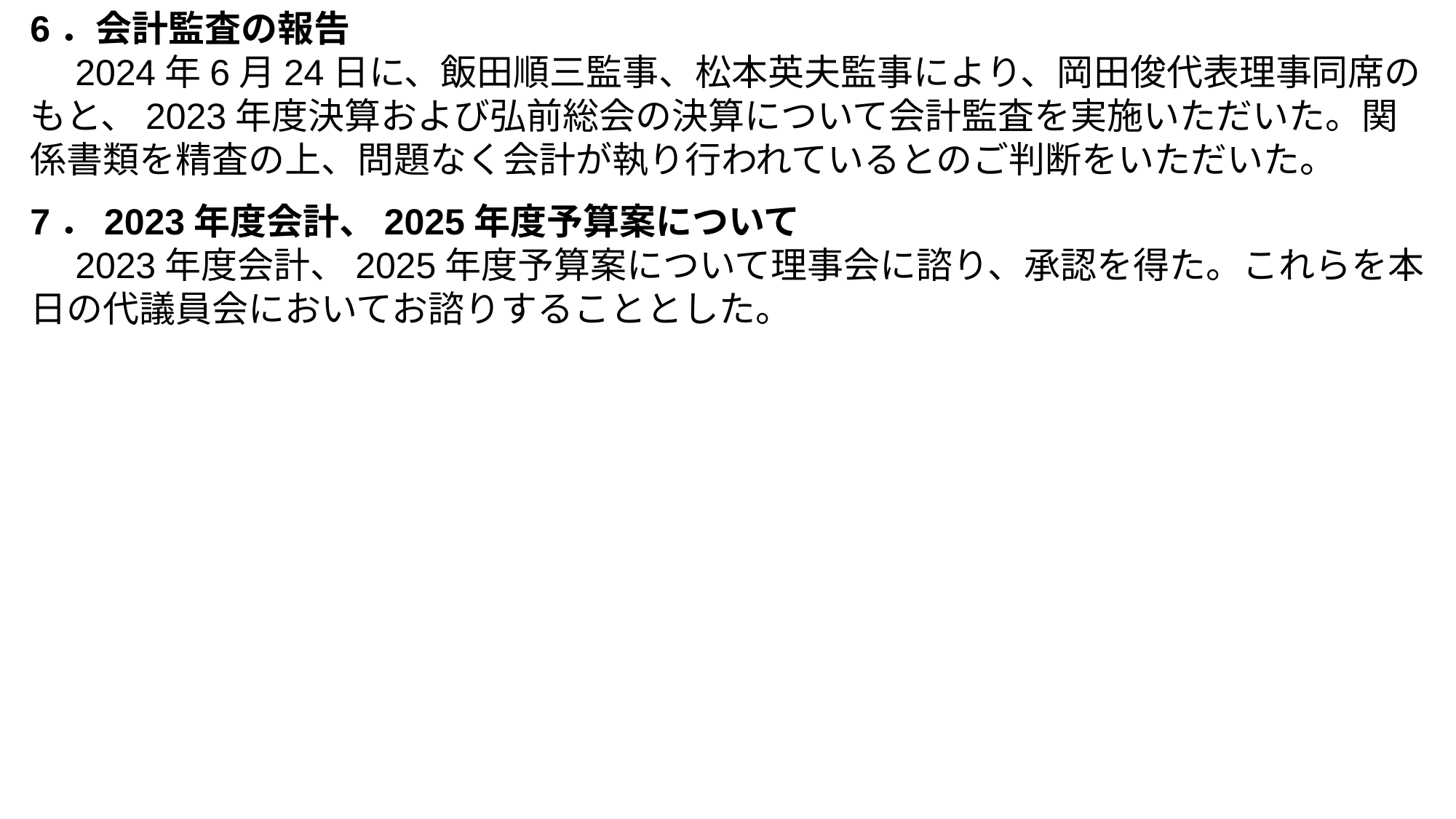

6．会計監査の報告
　2024年6月24日に、飯田順三監事、松本英夫監事により、岡田俊代表理事同席のもと、2023年度決算および弘前総会の決算について会計監査を実施いただいた。関係書類を精査の上、問題なく会計が執り行われているとのご判断をいただいた。
7．2023年度会計、2025年度予算案について
　2023年度会計、2025年度予算案について理事会に諮り、承認を得た。これらを本日の代議員会においてお諮りすることとした。